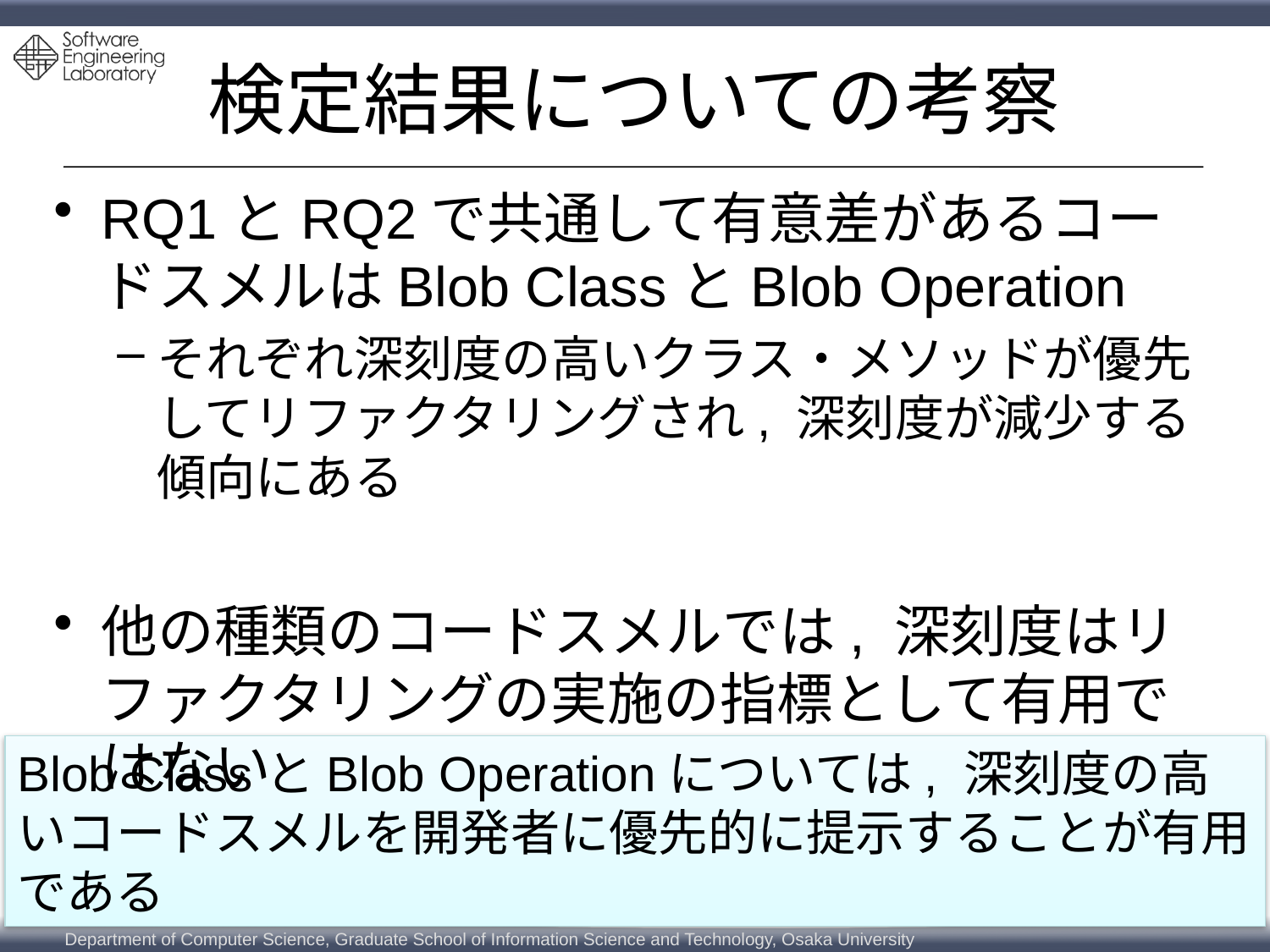

# 検定結果についての考察
RQ1とRQ2で共通して有意差があるコードスメルはBlob ClassとBlob Operation
それぞれ深刻度の高いクラス・メソッドが優先してリファクタリングされ, 深刻度が減少する傾向にある

他の種類のコードスメルでは, 深刻度はリファクタリングの実施の指標として有用ではない
Blob ClassとBlob Operationについては, 深刻度の高いコードスメルを開発者に優先的に提示することが有用である
22